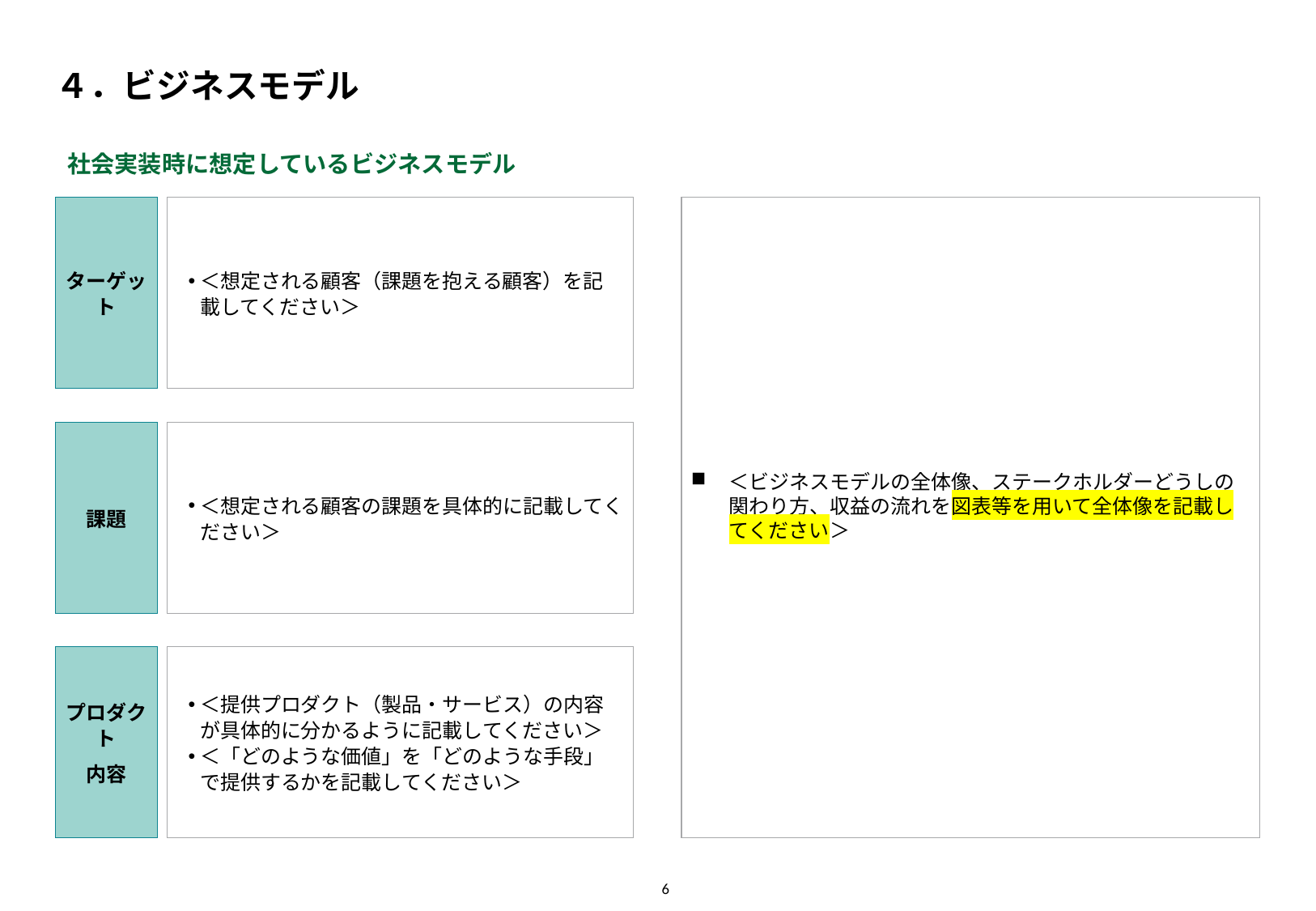

# ４．ビジネスモデル
社会実装時に想定しているビジネスモデル
＜ビジネスモデルの全体像、ステークホルダーどうしの関わり方、収益の流れを図表等を用いて全体像を記載してください＞
ターゲット
＜想定される顧客（課題を抱える顧客）を記載してください＞
課題
＜想定される顧客の課題を具体的に記載してください＞
プロダクト
内容
＜提供プロダクト（製品・サービス）の内容が具体的に分かるように記載してください＞
＜「どのような価値」を「どのような手段」で提供するかを記載してください＞
6